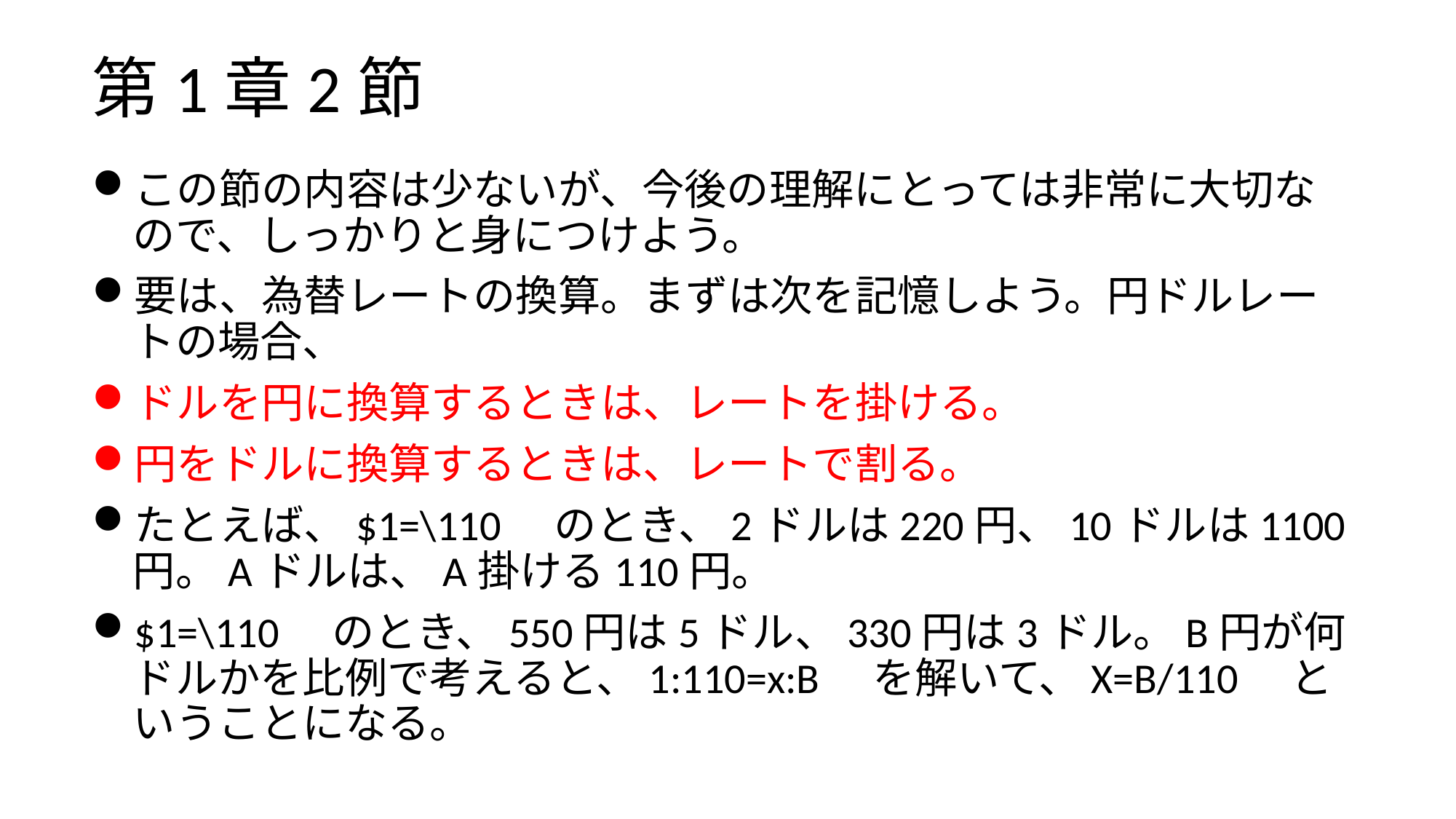

# 第1章2節
この節の内容は少ないが、今後の理解にとっては非常に大切なので、しっかりと身につけよう。
要は、為替レートの換算。まずは次を記憶しよう。円ドルレートの場合、
ドルを円に換算するときは、レートを掛ける。
円をドルに換算するときは、レートで割る。
たとえば、$1=\110　のとき、2ドルは220円、10ドルは1100円。Aドルは、A掛ける110円。
$1=\110　のとき、550円は5ドル、330円は3ドル。B円が何ドルかを比例で考えると、1:110=x:B　を解いて、X=B/110　ということになる。